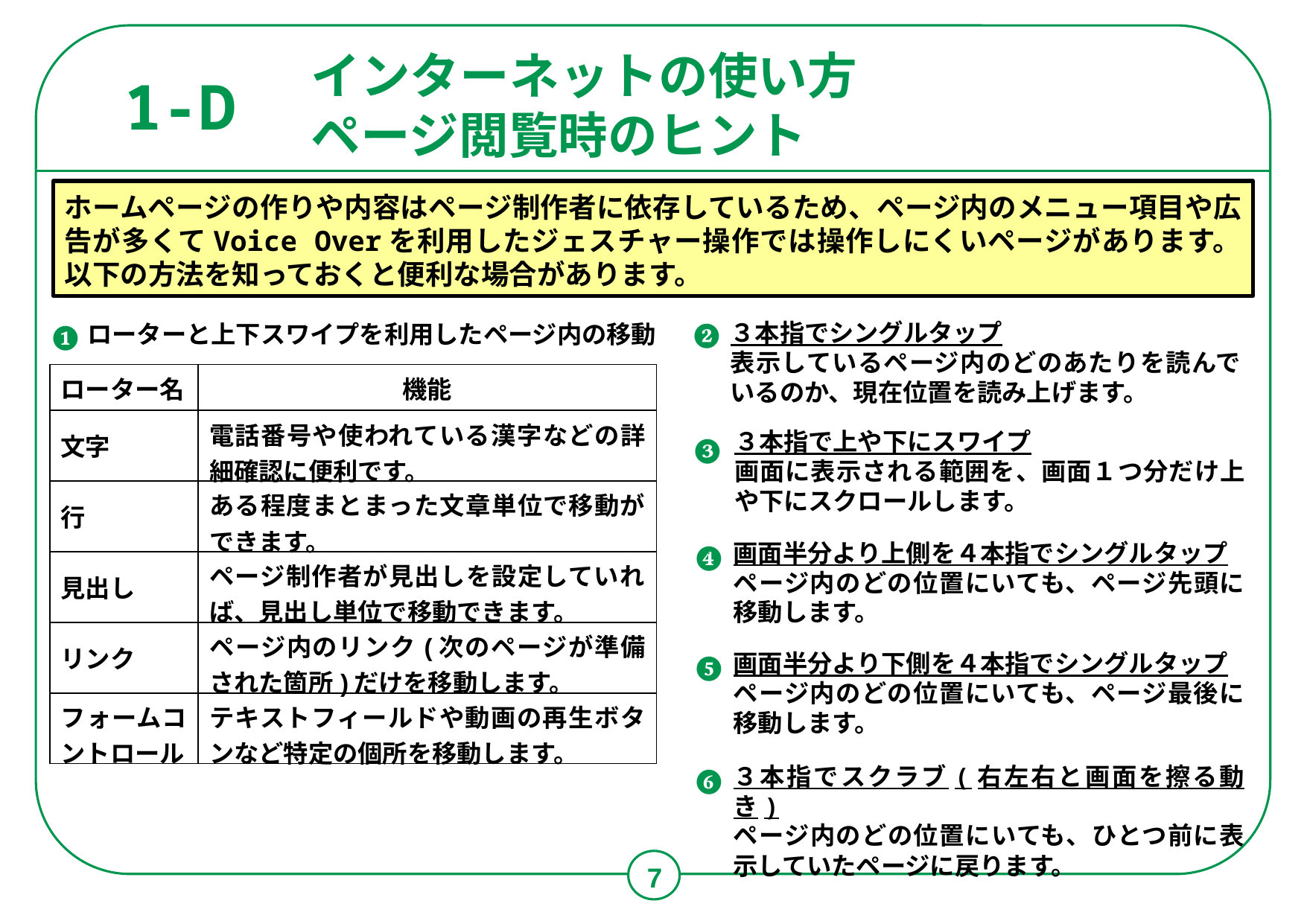

インターネットの使い方
ページ閲覧時のヒント
1-D
ホームページの作りや内容はページ制作者に依存しているため、ページ内のメニュー項目や広告が多くてVoice Overを利用したジェスチャー操作では操作しにくいページがあります。以下の方法を知っておくと便利な場合があります。
❷
❶
３本指でシングルタップ
表示しているページ内のどのあたりを読んでいるのか、現在位置を読み上げます。
ローターと上下スワイプを利用したページ内の移動
| ローター名 | 機能 |
| --- | --- |
| 文字 | 電話番号や使われている漢字などの詳細確認に便利です。 |
| 行 | ある程度まとまった文章単位で移動ができます。 |
| 見出し | ページ制作者が見出しを設定していれば、見出し単位で移動できます。 |
| リンク | ページ内のリンク(次のページが準備された箇所)だけを移動します。 |
| フォームコントロール | テキストフィールドや動画の再生ボタンなど特定の個所を移動します。 |
❸
３本指で上や下にスワイプ
画面に表示される範囲を、画面１つ分だけ上や下にスクロールします。
❹
画面半分より上側を４本指でシングルタップ
ページ内のどの位置にいても、ページ先頭に移動します。
❺
画面半分より下側を４本指でシングルタップ
ページ内のどの位置にいても、ページ最後に移動します。
❻
３本指でスクラブ(右左右と画面を擦る動き)
ページ内のどの位置にいても、ひとつ前に表示していたページに戻ります。